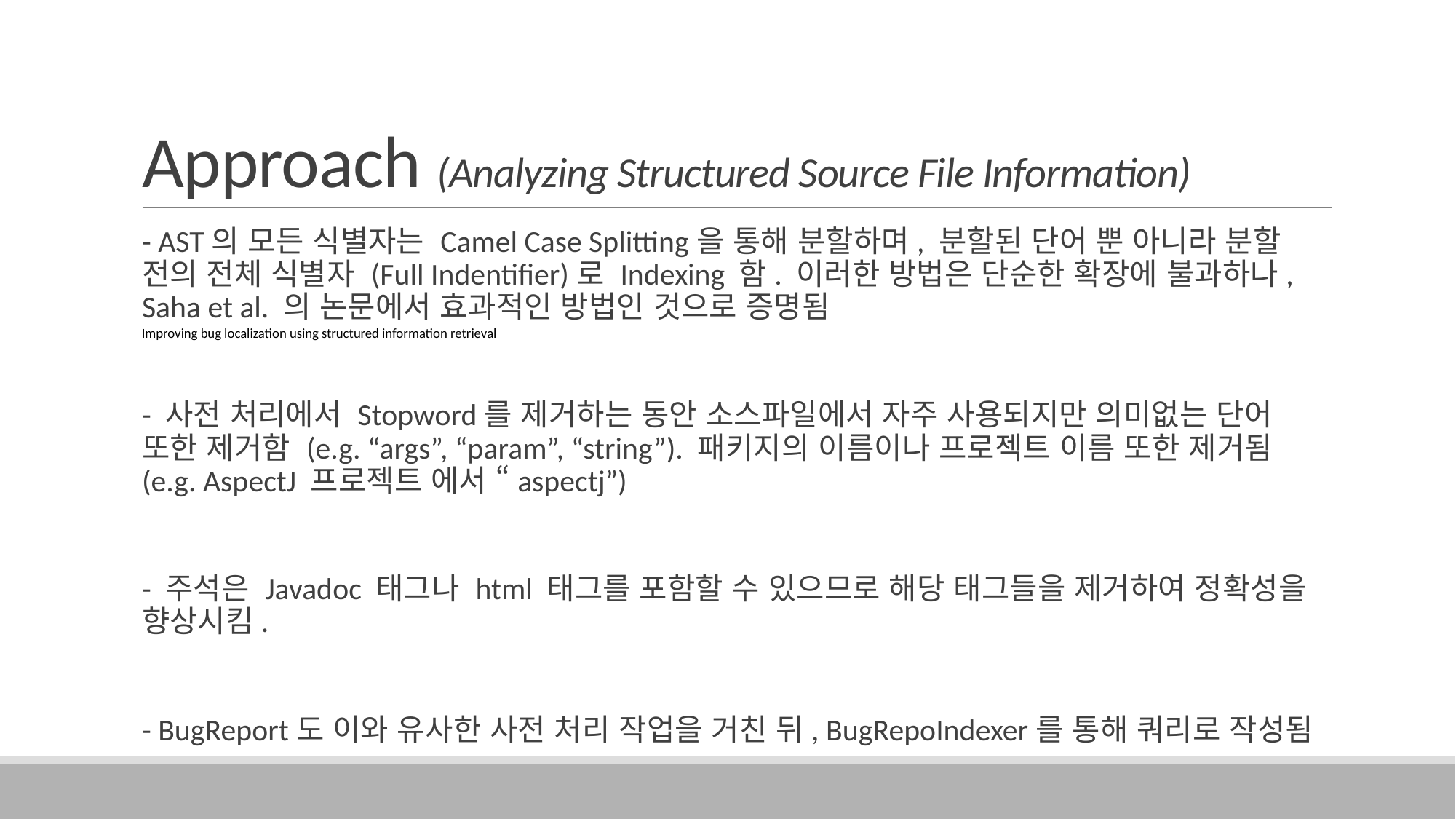

# Approach (Analyzing Structured Source File Information)
- AST의 모든 식별자는 Camel Case Splitting을 통해 분할하며, 분할된 단어 뿐 아니라 분할 전의 전체 식별자 (Full Indentifier)로 Indexing 함. 이러한 방법은 단순한 확장에 불과하나, Saha et al. 의 논문에서 효과적인 방법인 것으로 증명됨

- 사전 처리에서 Stopword를 제거하는 동안 소스파일에서 자주 사용되지만 의미없는 단어 또한 제거함 (e.g. “args”, “param”, “string”). 패키지의 이름이나 프로젝트 이름 또한 제거됨    (e.g. AspectJ 프로젝트 에서 “aspectj”)

- 주석은 Javadoc 태그나 html 태그를 포함할 수 있으므로 해당 태그들을 제거하여 정확성을 향상시킴.

- BugReport도 이와 유사한 사전 처리 작업을 거친 뒤, BugRepoIndexer를 통해 쿼리로 작성됨

Improving bug localization using structured information retrieval